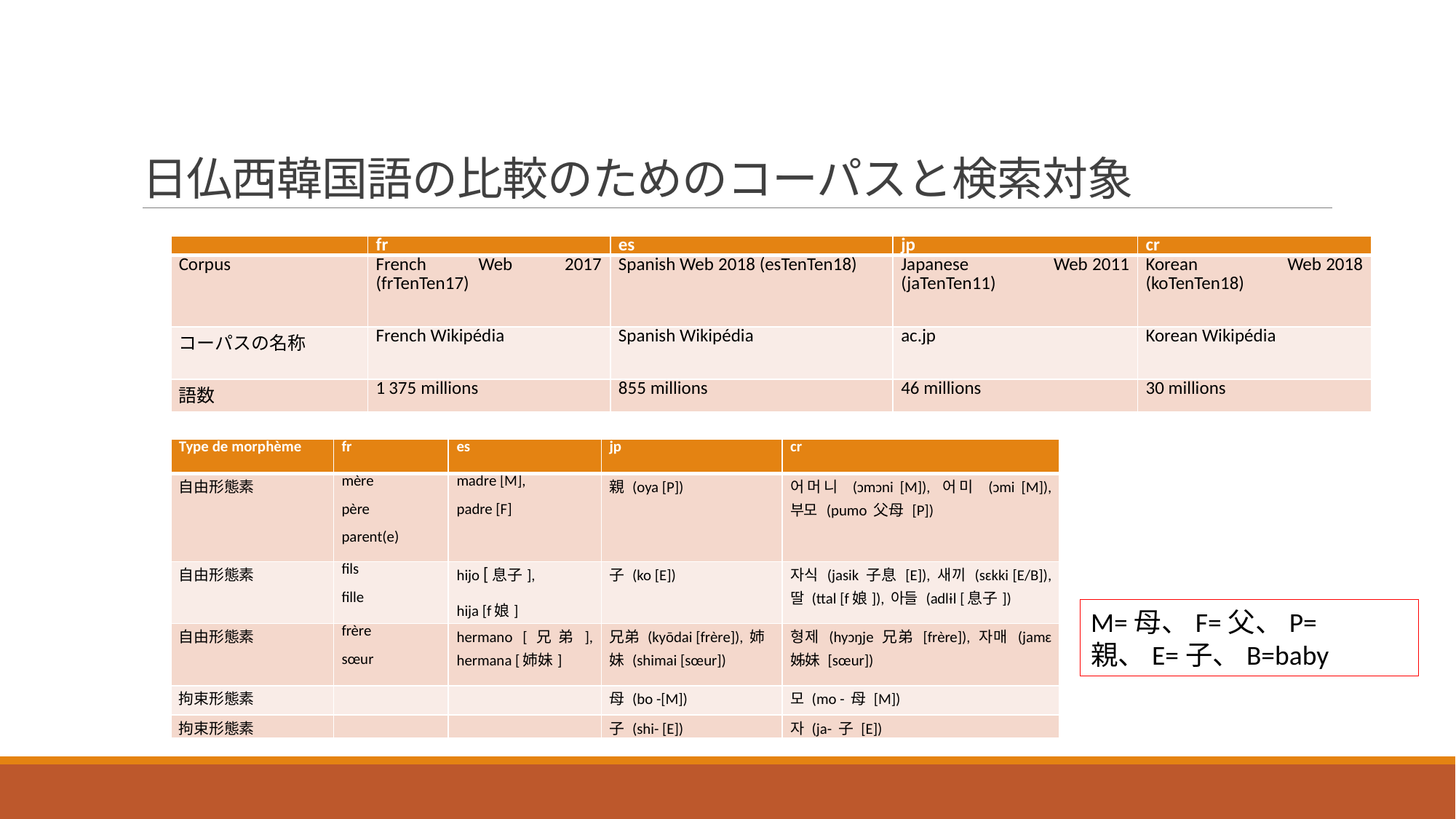

# 日仏西韓国語の比較のためのコーパスと検索対象
|  | fr | es | jp | cr |
| --- | --- | --- | --- | --- |
| Corpus | French Web 2017 (frTenTen17) | Spanish Web 2018 (esTenTen18) | Japanese Web 2011 (jaTenTen11) | Korean Web 2018 (koTenTen18) |
| コーパスの名称 | French Wikipédia | Spanish Wikipédia | ac.jp | Korean Wikipédia |
| 語数 | 1 375 millions | 855 millions | 46 millions | 30 millions |
| Type de morphème | fr | es | jp | cr |
| --- | --- | --- | --- | --- |
| 自由形態素 | mère père parent(e) | madre [M], padre [F] | 親 (oya [P]) | 어머니 (ɔmɔni [M]), 어미 (ɔmi [M]), 부모 (pumo 父母 [P]) |
| 自由形態素 | fils fille | hijo [息子], hija [f娘] | 子 (ko [E]) | 자식 (jasik 子息 [E]), 새끼 (sɛkki [E/B]), 딸 (ttal [f娘]), 아들 (adlɨl [息子]) |
| 自由形態素 | frère sœur | hermano [兄弟], hermana [姉妹] | 兄弟 (kyōdai [frère]), 姉妹 (shimai [sœur]) | 형제 (hyɔŋje 兄弟 [frère]), 자매 (jamɛ 姊妹 [sœur]) |
| 拘束形態素 |  |  | 母 (bo -[M]) | 모 (mo - 母 [M]) |
| 拘束形態素 |  |  | 子 (shi- [E]) | 자 (ja- 子 [E]) |
M=母、F=父、P=親、E=子、B=baby